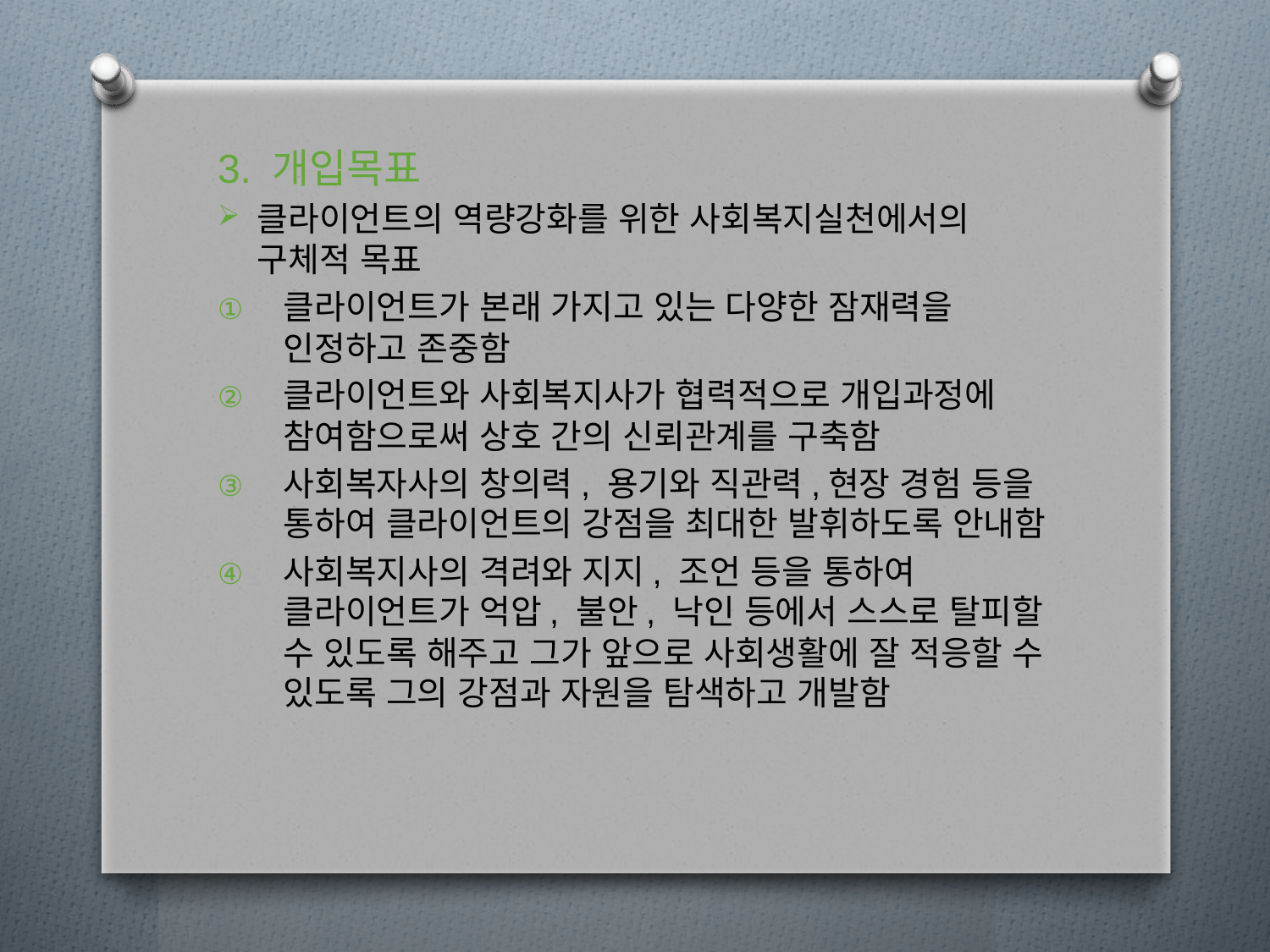

3. 개입목표
클라이언트의 역량강화를 위한 사회복지실천에서의 구체적 목표
클라이언트가 본래 가지고 있는 다양한 잠재력을 인정하고 존중함
클라이언트와 사회복지사가 협력적으로 개입과정에 참여함으로써 상호 간의 신뢰관계를 구축함
사회복자사의 창의력, 용기와 직관력,현장 경험 등을 통하여 클라이언트의 강점을 최대한 발휘하도록 안내함
사회복지사의 격려와 지지, 조언 등을 통하여 클라이언트가 억압, 불안, 낙인 등에서 스스로 탈피할 수 있도록 해주고 그가 앞으로 사회생활에 잘 적응할 수 있도록 그의 강점과 자원을 탐색하고 개발함